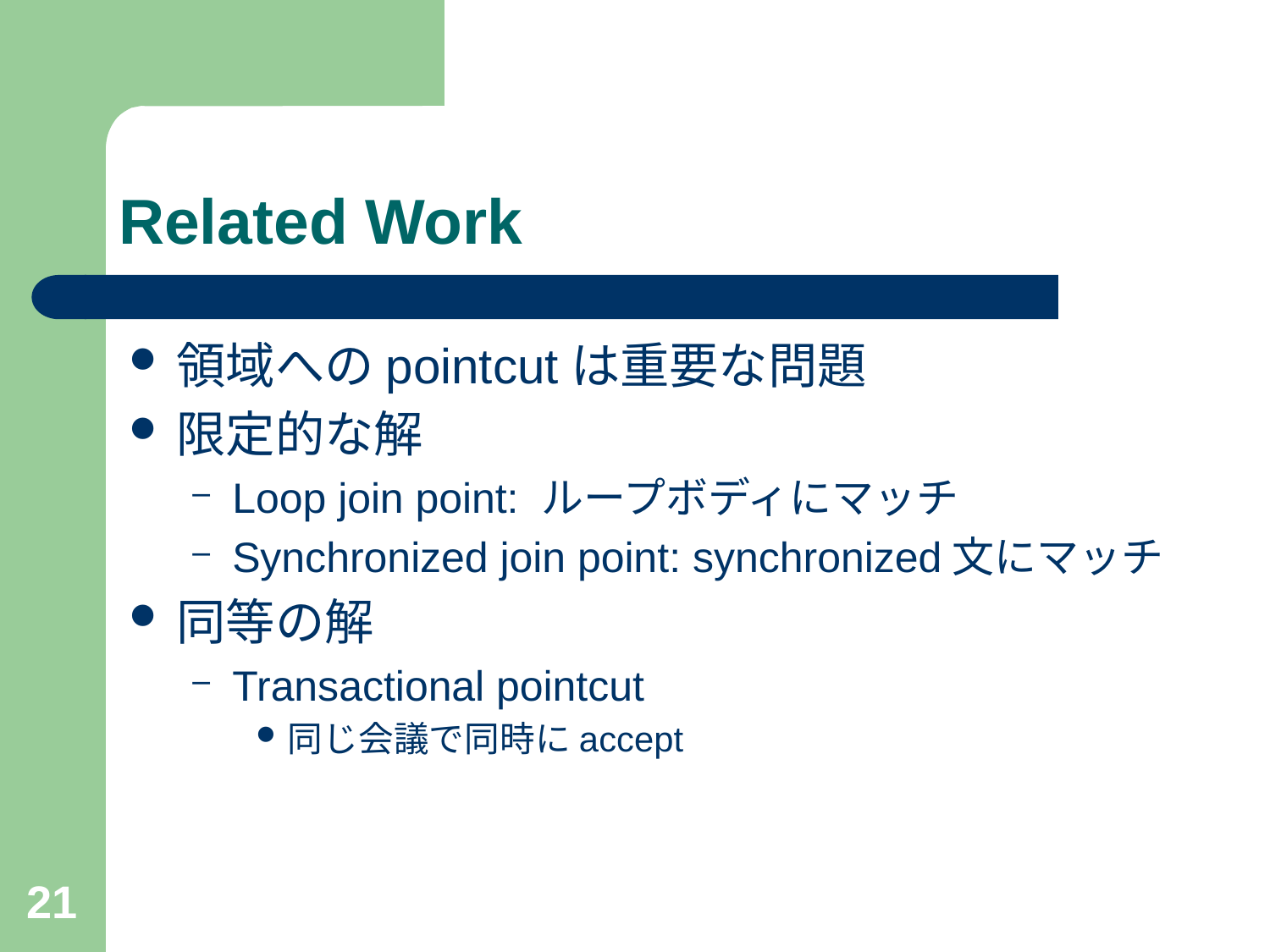

# Related Work
領域へのpointcutは重要な問題
限定的な解
Loop join point: ループボディにマッチ
Synchronized join point: synchronized文にマッチ
同等の解
Transactional pointcut
同じ会議で同時にaccept

21